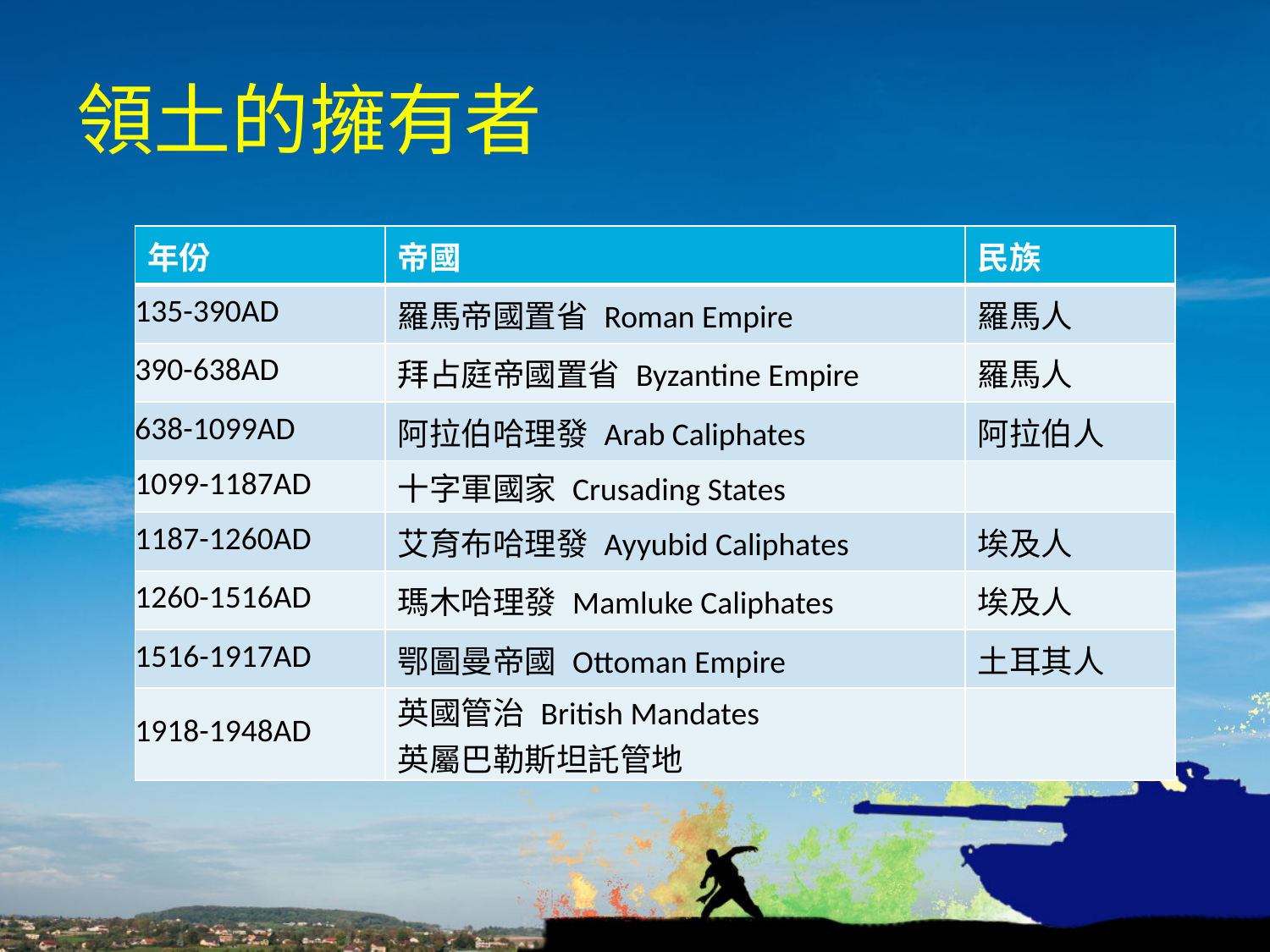

# 領土的擁有者
| 年份 | 帝國 | 民族 |
| --- | --- | --- |
| 135-390AD | 羅馬帝國置省 Roman Empire | 羅馬人 |
| 390-638AD | 拜占庭帝國置省 Byzantine Empire | 羅馬人 |
| 638-1099AD | 阿拉伯哈理發 Arab Caliphates | 阿拉伯人 |
| 1099-1187AD | 十字軍國家 Crusading States |  |
| 1187-1260AD | 艾育布哈理發 Ayyubid Caliphates | 埃及人 |
| 1260-1516AD | 瑪木哈理發 Mamluke Caliphates | 埃及人 |
| 1516-1917AD | 鄂圖曼帝國 Ottoman Empire | 土耳其人 |
| 1918-1948AD | 英國管治 British Mandates 英屬巴勒斯坦託管地 |  |